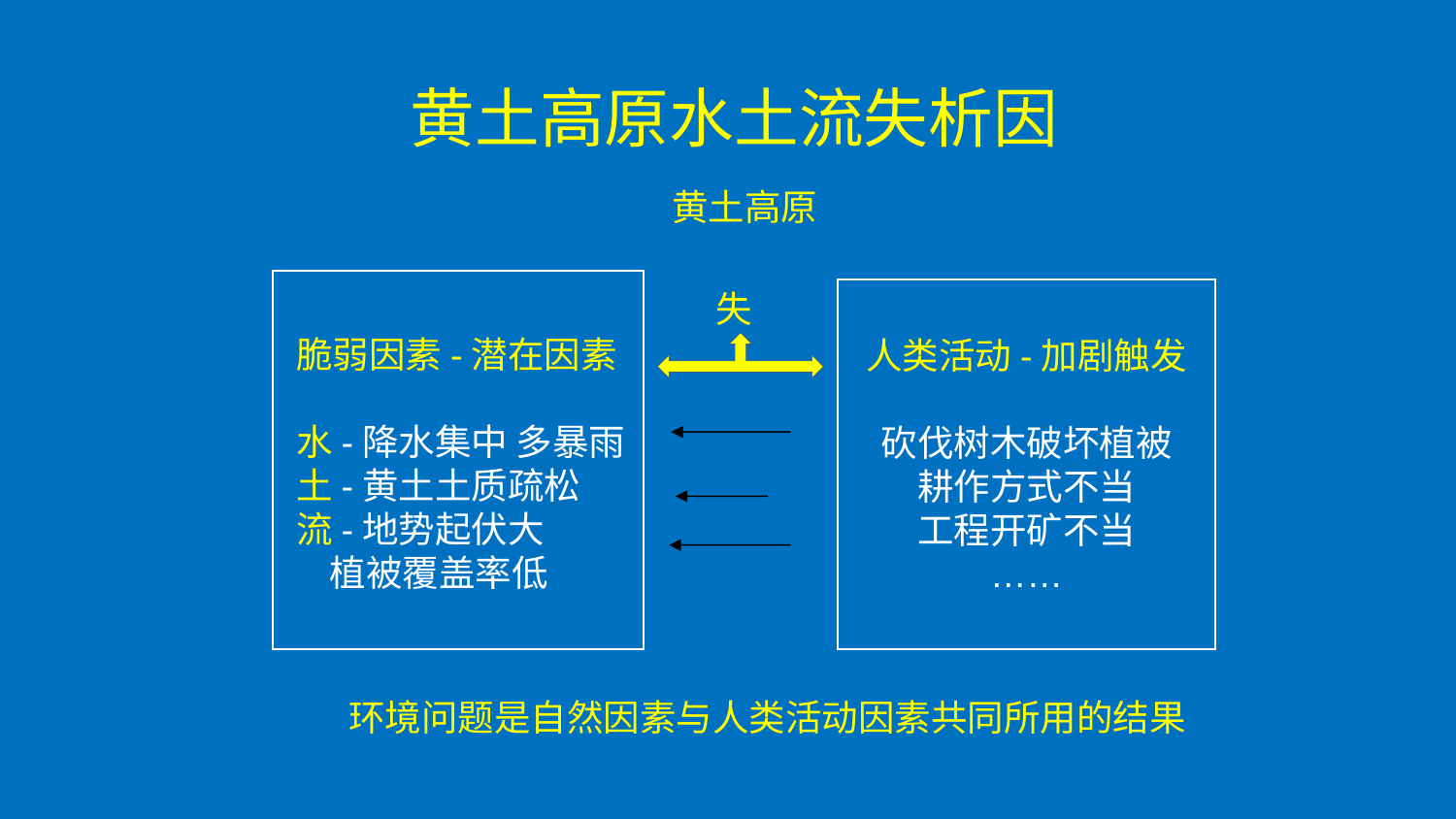

黄土高原水土流失析因

黄土高原

失
人类活动-加剧触发

砍伐树木破坏植被
耕作方式不当
工程开矿不当
……

脆弱因素-潜在因素

水-降水集中 多暴雨
土-黄土土质疏松
流-地势起伏大
   植被覆盖率低

环境问题是自然因素与人类活动因素共同所用的结果